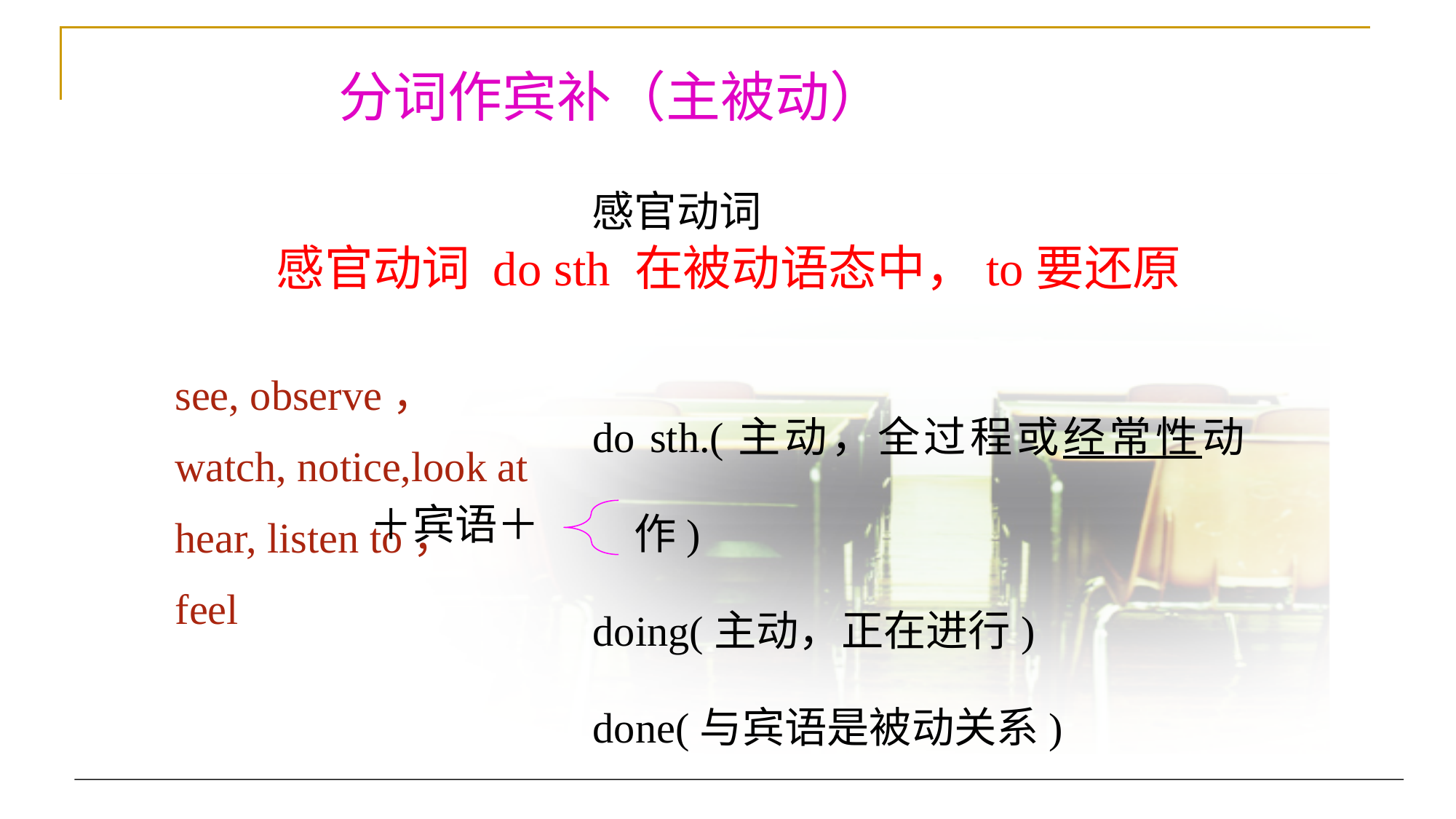

分词作宾补（主被动）
 感官动词
感官动词 do sth 在被动语态中，to要还原
see, observe，
watch, notice,look at
hear, listen to，
feel
do sth.(主动，全过程或经常性动作)
doing(主动，正在进行)
done(与宾语是被动关系)
＋宾语＋